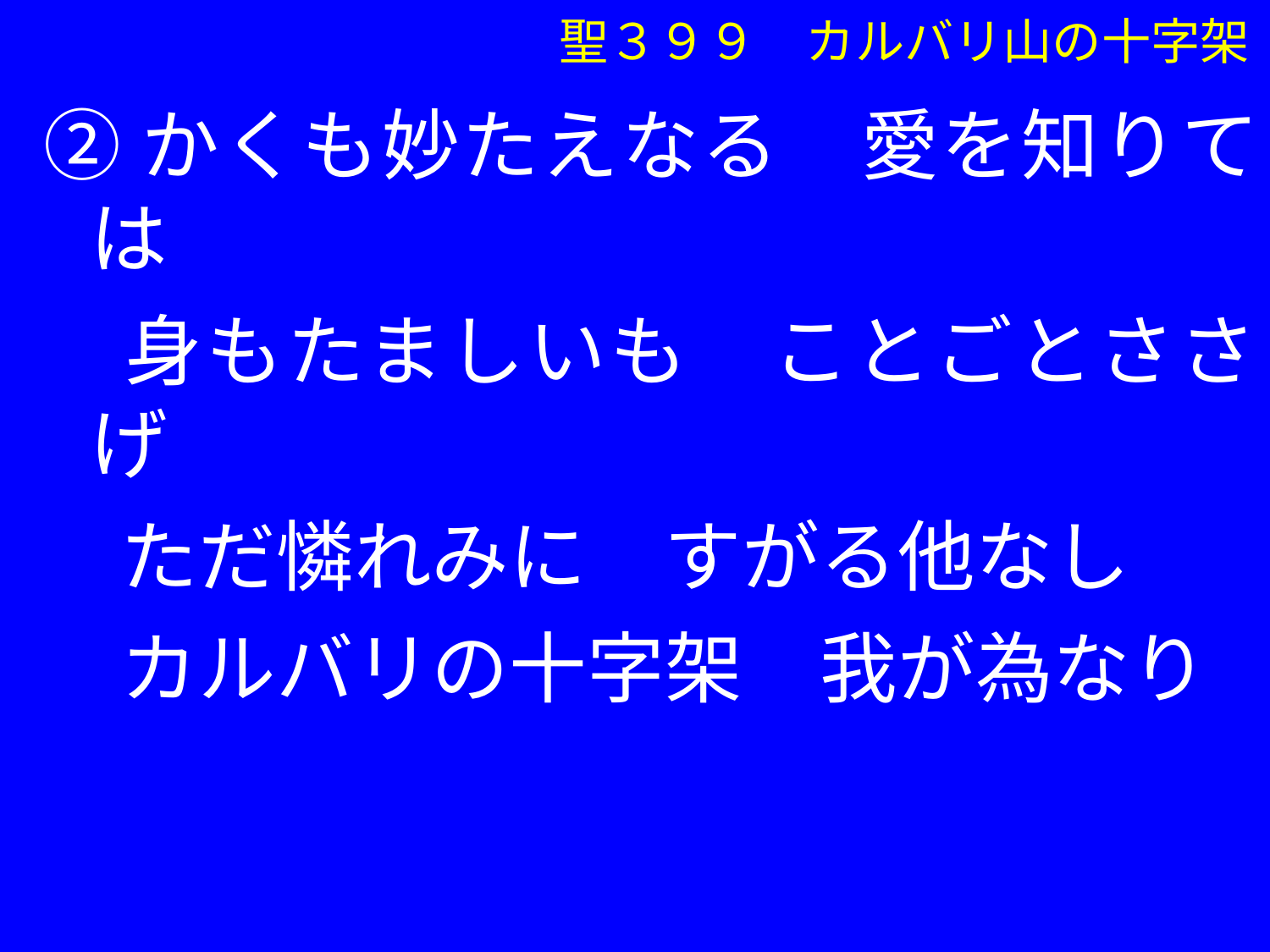

聖３９９　カルバリ山の十字架
②かくも妙たえなる　愛を知りては
　身もたましいも　ことごとささげ
　ただ憐れみに　すがる他なし
　カルバリの十字架　我が為なり